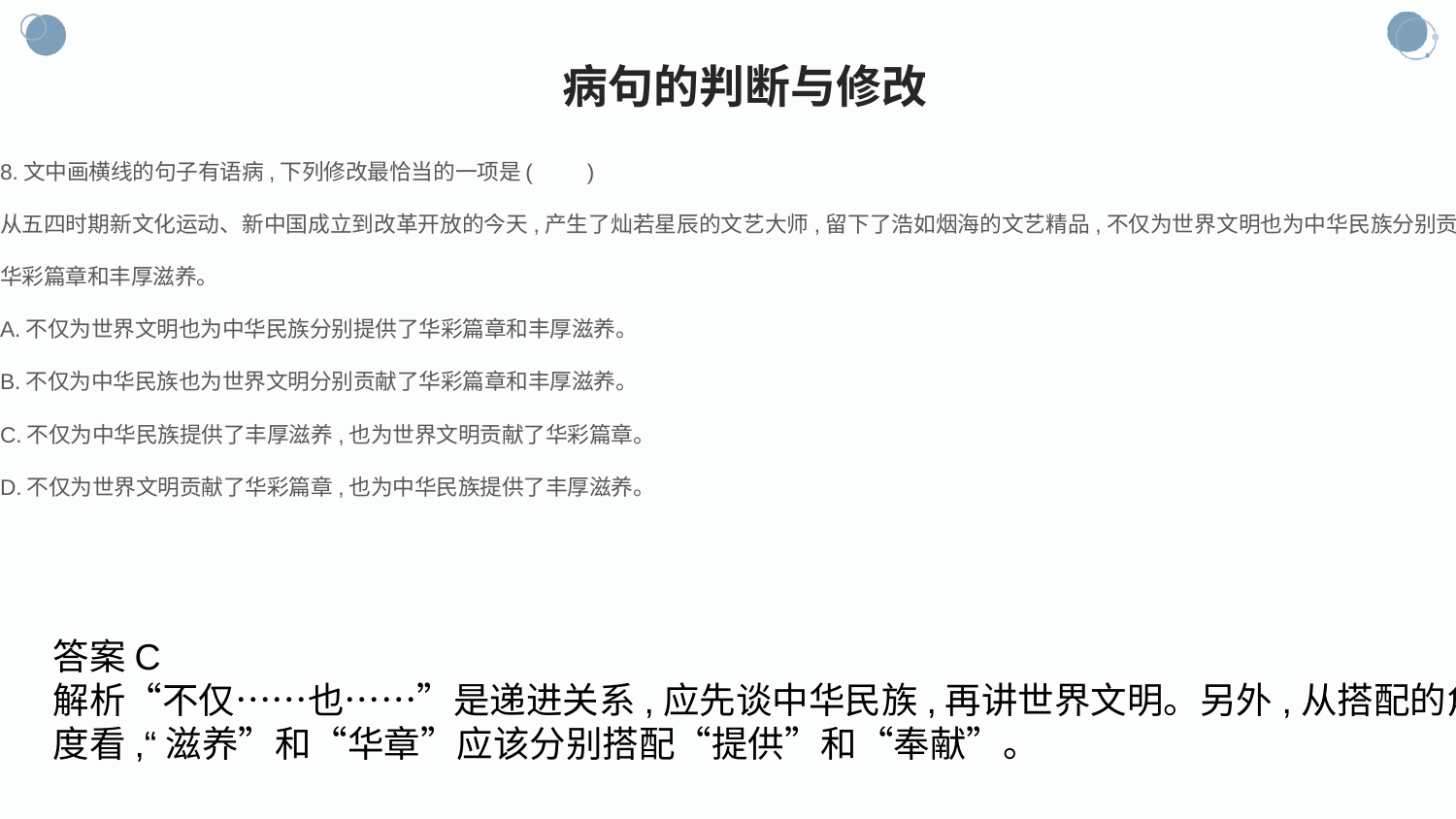

病句的判断与修改
8.文中画横线的句子有语病,下列修改最恰当的一项是(　　)
从五四时期新文化运动、新中国成立到改革开放的今天,产生了灿若星辰的文艺大师,留下了浩如烟海的文艺精品,不仅为世界文明也为中华民族分别贡献了华彩篇章和丰厚滋养。
A.不仅为世界文明也为中华民族分别提供了华彩篇章和丰厚滋养。
B.不仅为中华民族也为世界文明分别贡献了华彩篇章和丰厚滋养。
C.不仅为中华民族提供了丰厚滋养,也为世界文明贡献了华彩篇章。
D.不仅为世界文明贡献了华彩篇章,也为中华民族提供了丰厚滋养。
答案C
解析“不仅……也……”是递进关系,应先谈中华民族,再讲世界文明。另外,从搭配的角度看,“滋养”和“华章”应该分别搭配“提供”和“奉献”。